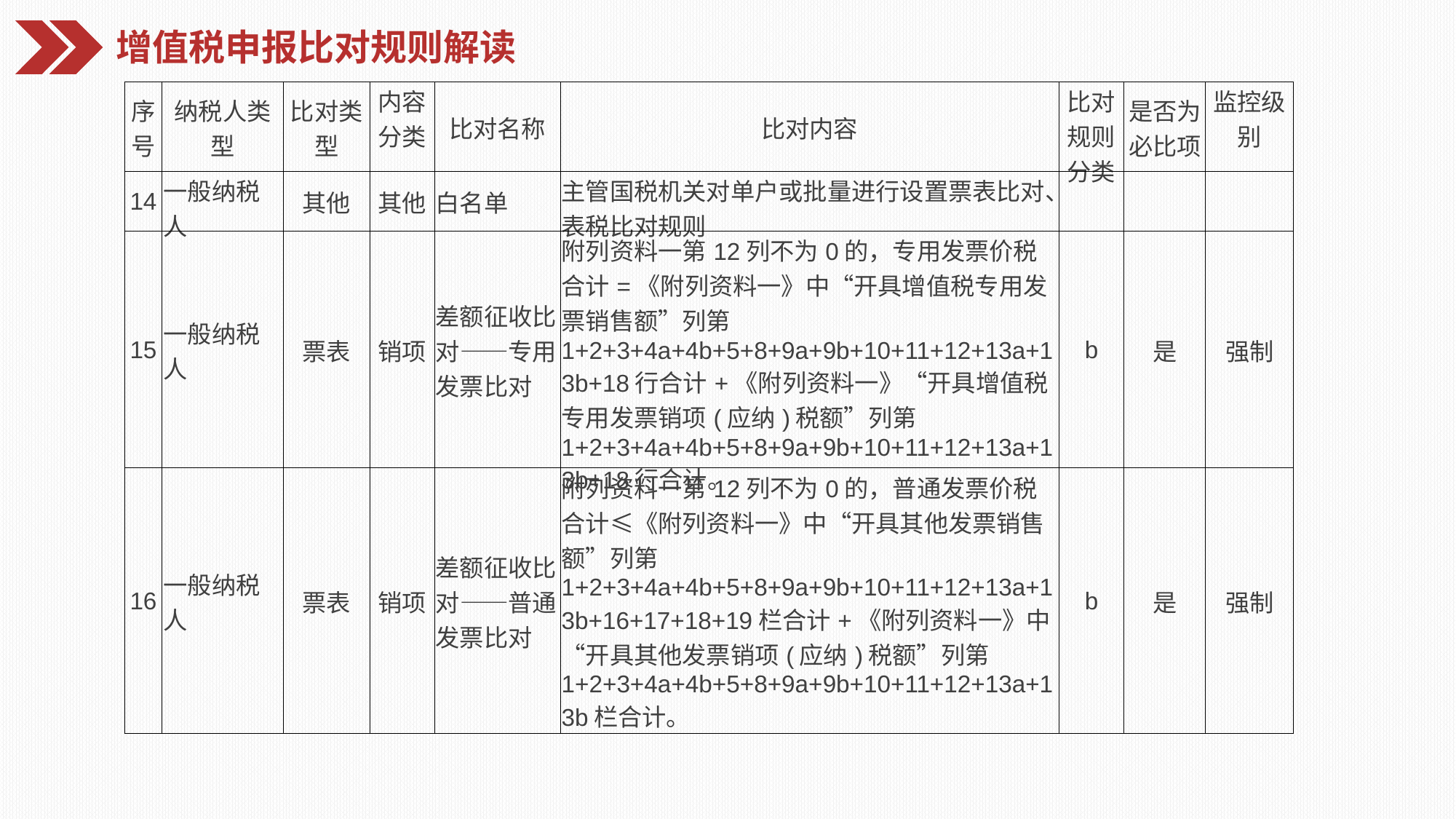

增值税申报比对规则解读

| 序号 | 纳税人类型 | 比对类型 | 内容分类 | 比对名称 | 比对内容 | 比对规则分类 | 是否为必比项 | 监控级别 |
| --- | --- | --- | --- | --- | --- | --- | --- | --- |
| 14 | 一般纳税人 | 其他 | 其他 | 白名单 | 主管国税机关对单户或批量进行设置票表比对、表税比对规则 |  |  |  |
| 15 | 一般纳税人 | 票表 | 销项 | 差额征收比对——专用发票比对 | 附列资料一第12列不为0的，专用发票价税合计=《附列资料一》中“开具增值税专用发票销售额”列第1+2+3+4a+4b+5+8+9a+9b+10+11+12+13a+13b+18行合计+《附列资料一》“开具增值税专用发票销项(应纳)税额”列第1+2+3+4a+4b+5+8+9a+9b+10+11+12+13a+13b+18行合计。 | b | 是 | 强制 |
| 16 | 一般纳税人 | 票表 | 销项 | 差额征收比对——普通发票比对 | 附列资料一第12列不为0的，普通发票价税合计≤《附列资料一》中“开具其他发票销售额”列第1+2+3+4a+4b+5+8+9a+9b+10+11+12+13a+13b+16+17+18+19栏合计+《附列资料一》中“开具其他发票销项(应纳)税额”列第1+2+3+4a+4b+5+8+9a+9b+10+11+12+13a+13b栏合计。 | b | 是 | 强制 |